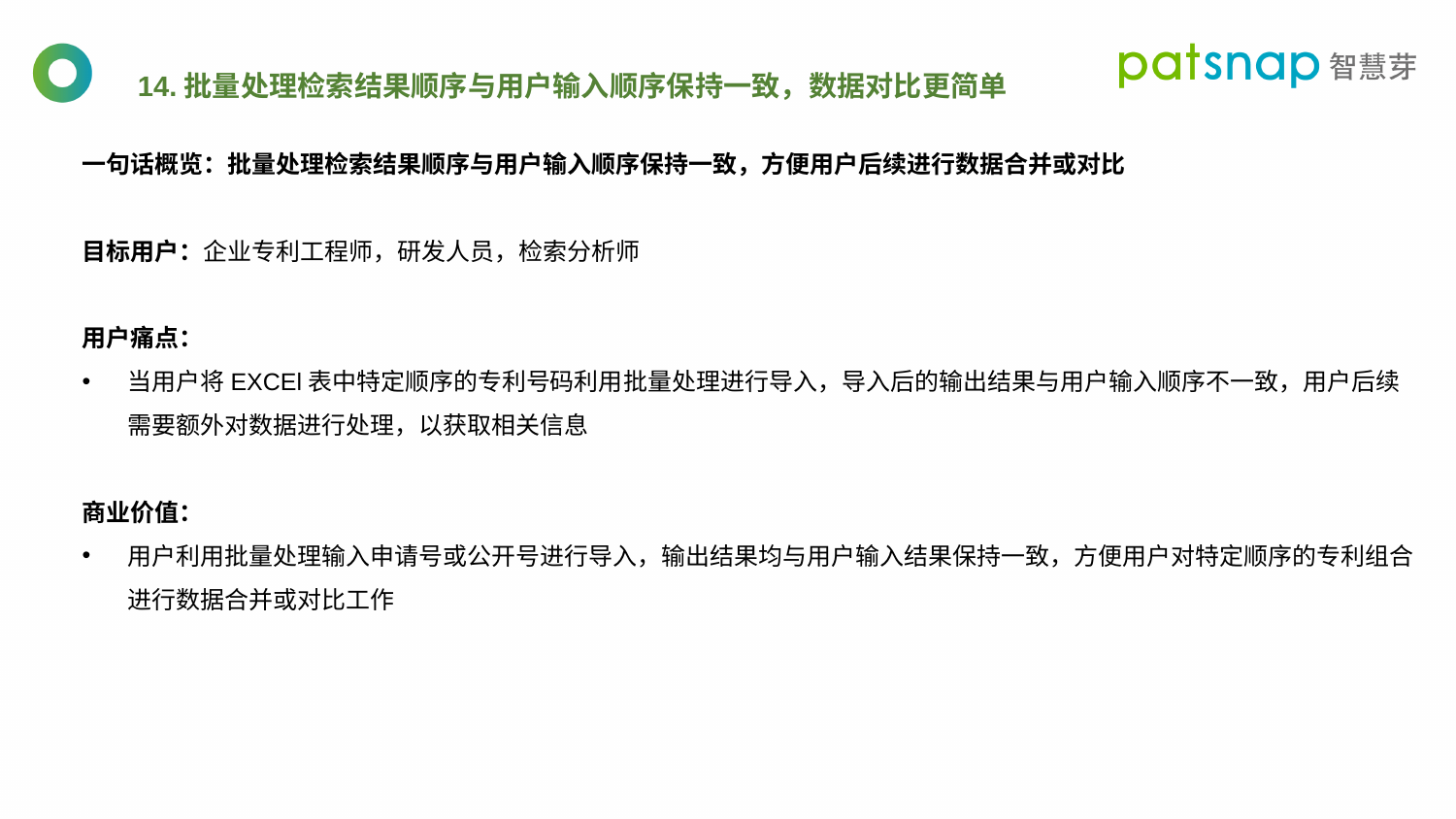

14.批量处理检索结果顺序与用户输入顺序保持一致，数据对比更简单
一句话概览：批量处理检索结果顺序与用户输入顺序保持一致，方便用户后续进行数据合并或对比

目标用户：企业专利工程师，研发人员，检索分析师

用户痛点：
当用户将EXCEl表中特定顺序的专利号码利用批量处理进行导入，导入后的输出结果与用户输入顺序不一致，用户后续需要额外对数据进行处理，以获取相关信息

商业价值：
用户利用批量处理输入申请号或公开号进行导入，输出结果均与用户输入结果保持一致，方便用户对特定顺序的专利组合进行数据合并或对比工作